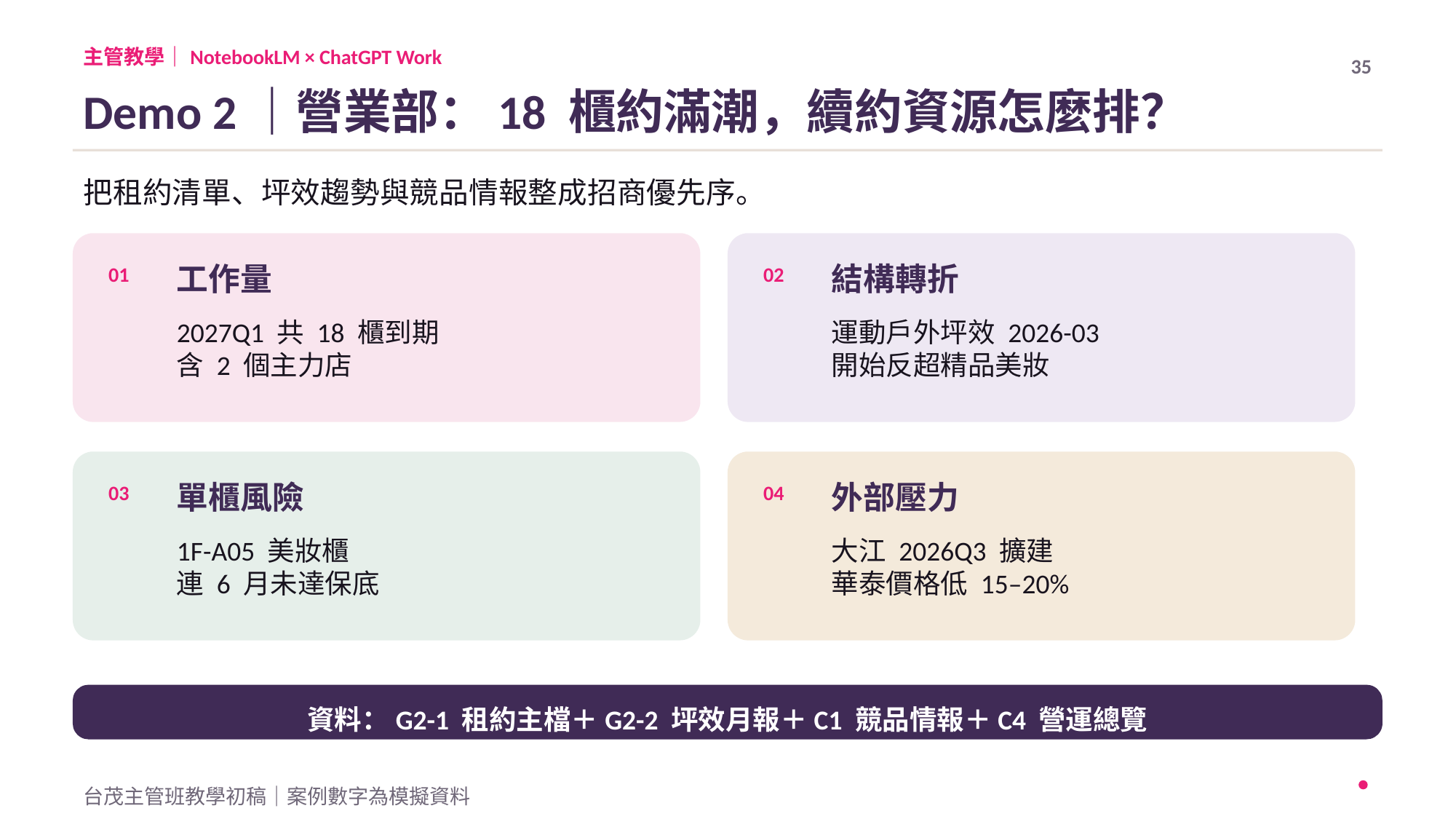

主管教學｜NotebookLM × ChatGPT Work
35
Demo 2｜營業部：18 櫃約滿潮，續約資源怎麼排？

把租約清單、坪效趨勢與競品情報整成招商優先序。

工作量
結構轉折
01
02
2027Q1 共 18 櫃到期
含 2 個主力店
運動戶外坪效 2026-03
開始反超精品美妝

單櫃風險
外部壓力
03
04
1F-A05 美妝櫃
連 6 月未達保底
大江 2026Q3 擴建
華泰價格低 15–20%

資料：G2-1 租約主檔＋G2-2 坪效月報＋C1 競品情報＋C4 營運總覽
台茂主管班教學初稿｜案例數字為模擬資料